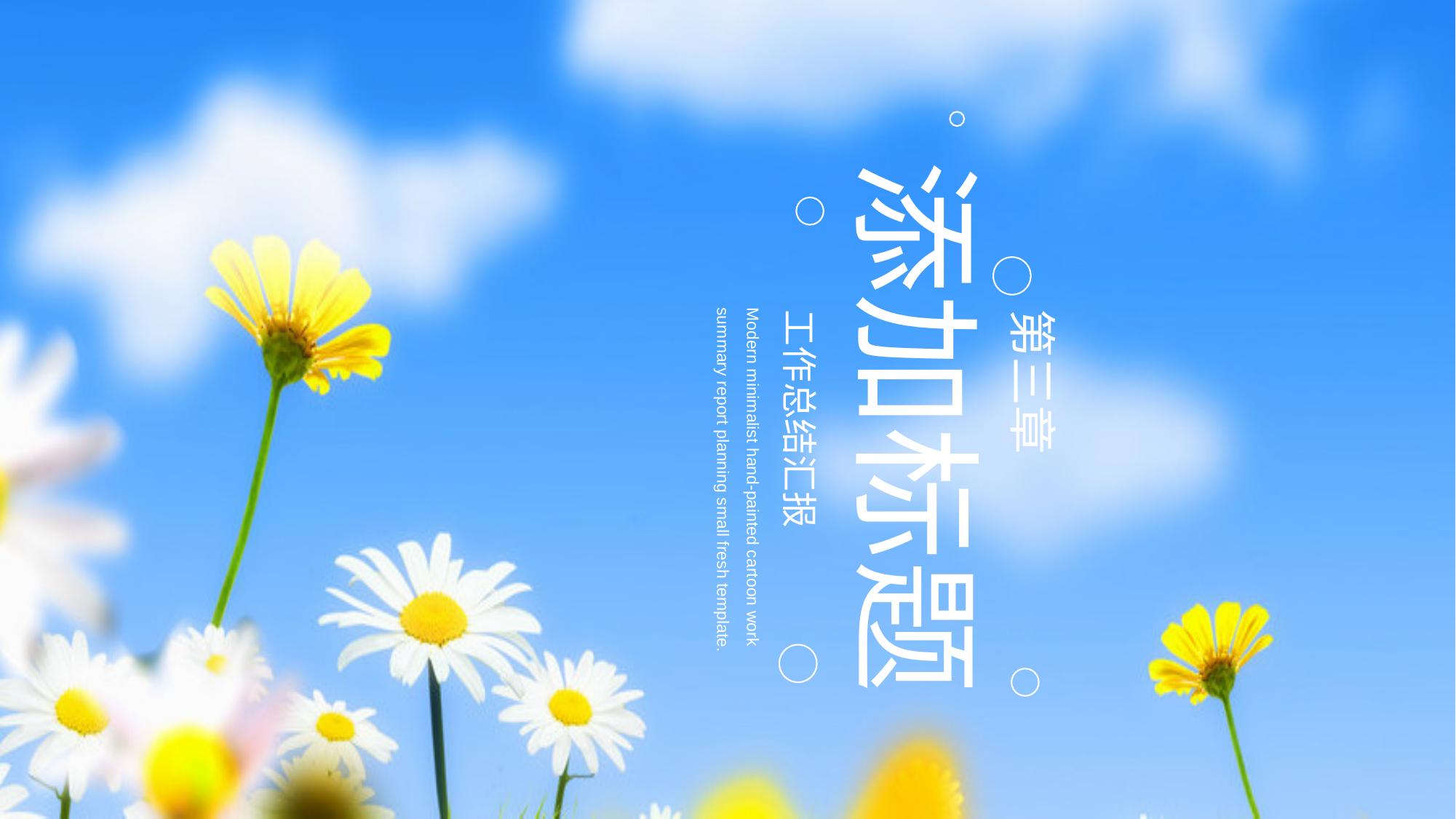

添加标题

工作总结汇报
第三章
Modern minimalist hand-painted cartoon work summary report planning small fresh template.